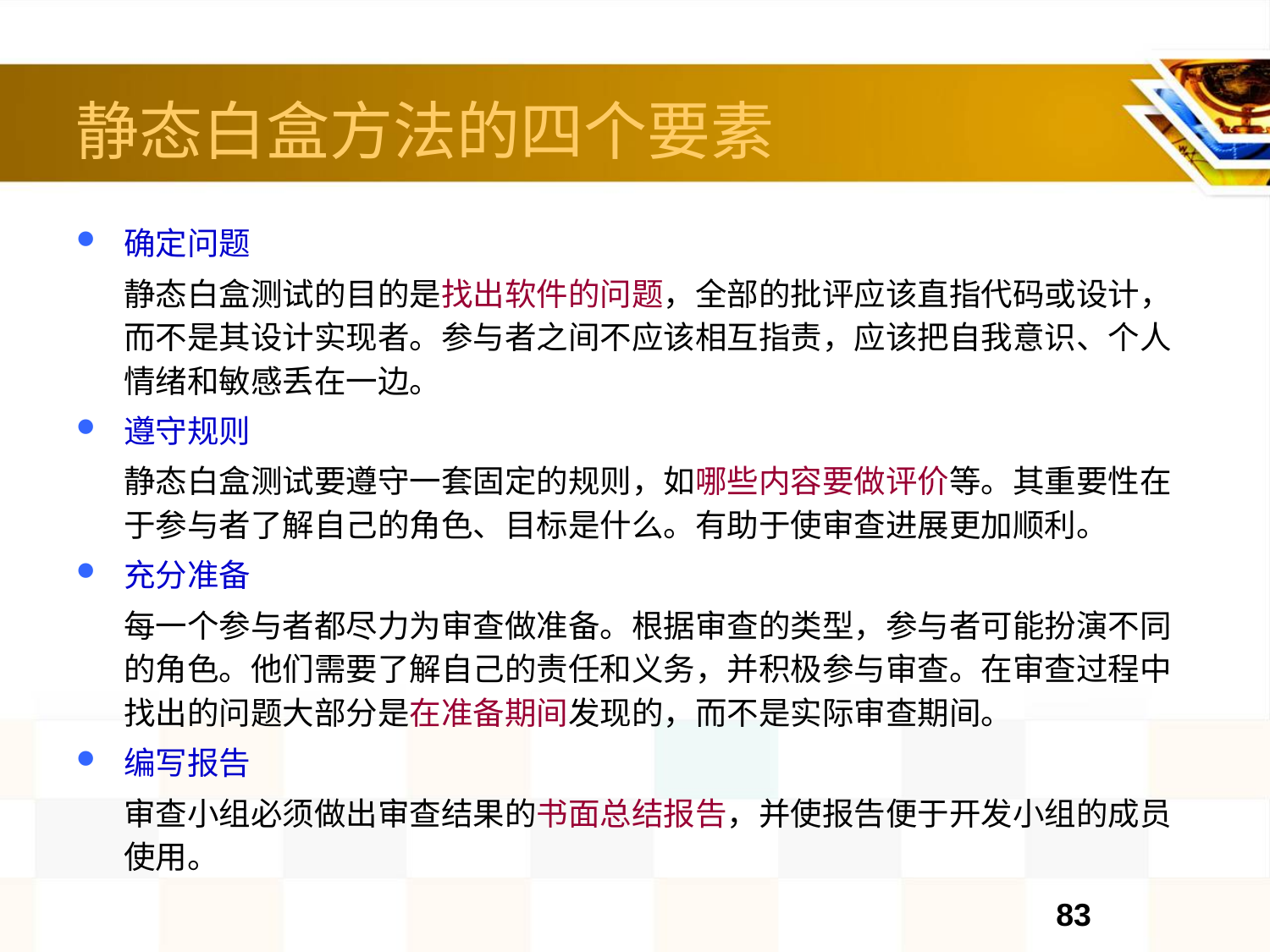

# 静态白盒方法的四个要素
确定问题
	静态白盒测试的目的是找出软件的问题，全部的批评应该直指代码或设计，而不是其设计实现者。参与者之间不应该相互指责，应该把自我意识、个人情绪和敏感丢在一边。
遵守规则
	静态白盒测试要遵守一套固定的规则，如哪些内容要做评价等。其重要性在于参与者了解自己的角色、目标是什么。有助于使审查进展更加顺利。
充分准备
	每一个参与者都尽力为审查做准备。根据审查的类型，参与者可能扮演不同的角色。他们需要了解自己的责任和义务，并积极参与审查。在审查过程中找出的问题大部分是在准备期间发现的，而不是实际审查期间。
编写报告
	审查小组必须做出审查结果的书面总结报告，并使报告便于开发小组的成员使用。